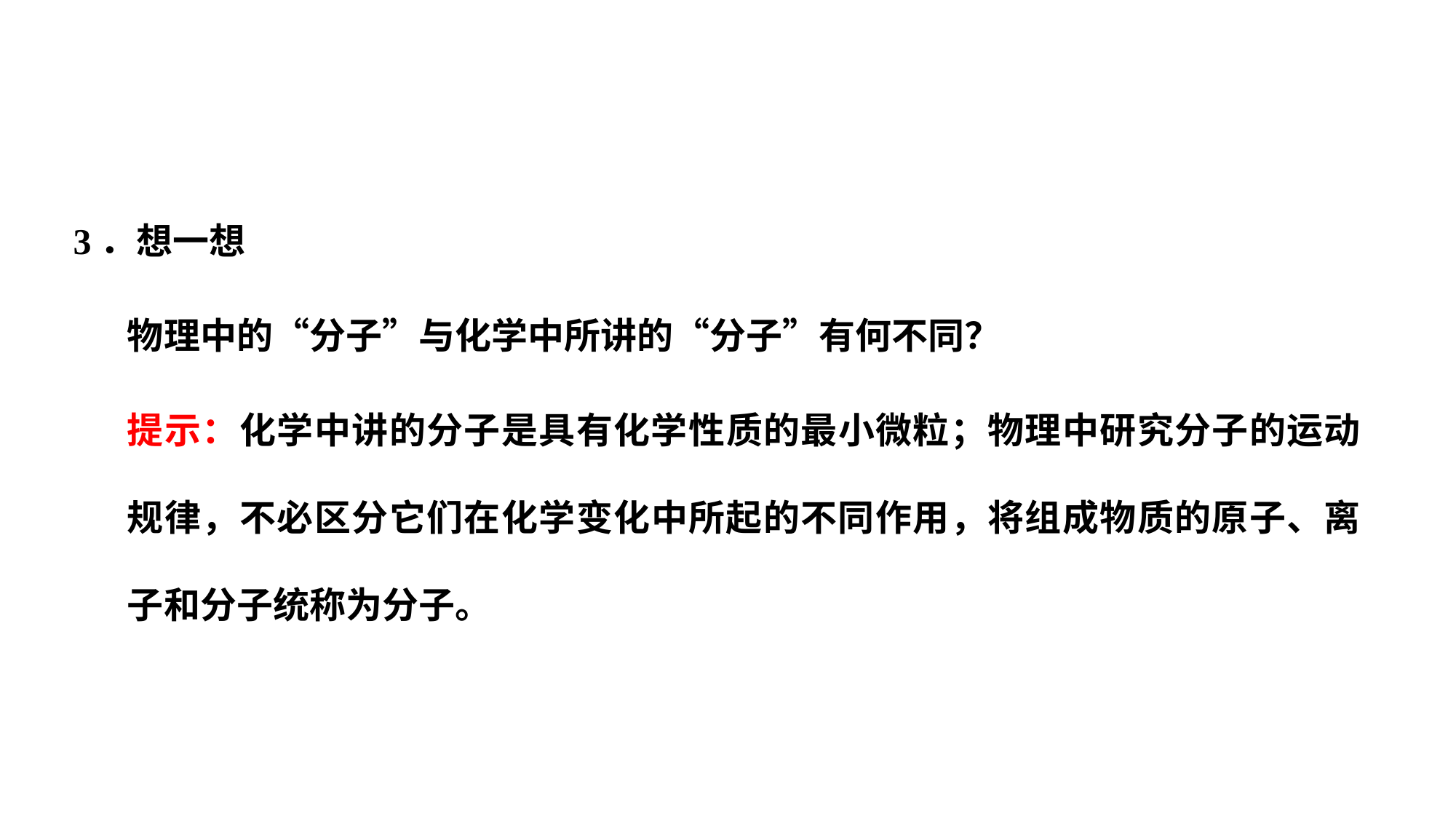

3．想一想
物理中的“分子”与化学中所讲的“分子”有何不同？
提示：化学中讲的分子是具有化学性质的最小微粒；物理中研究分子的运动规律，不必区分它们在化学变化中所起的不同作用，将组成物质的原子、离子和分子统称为分子。